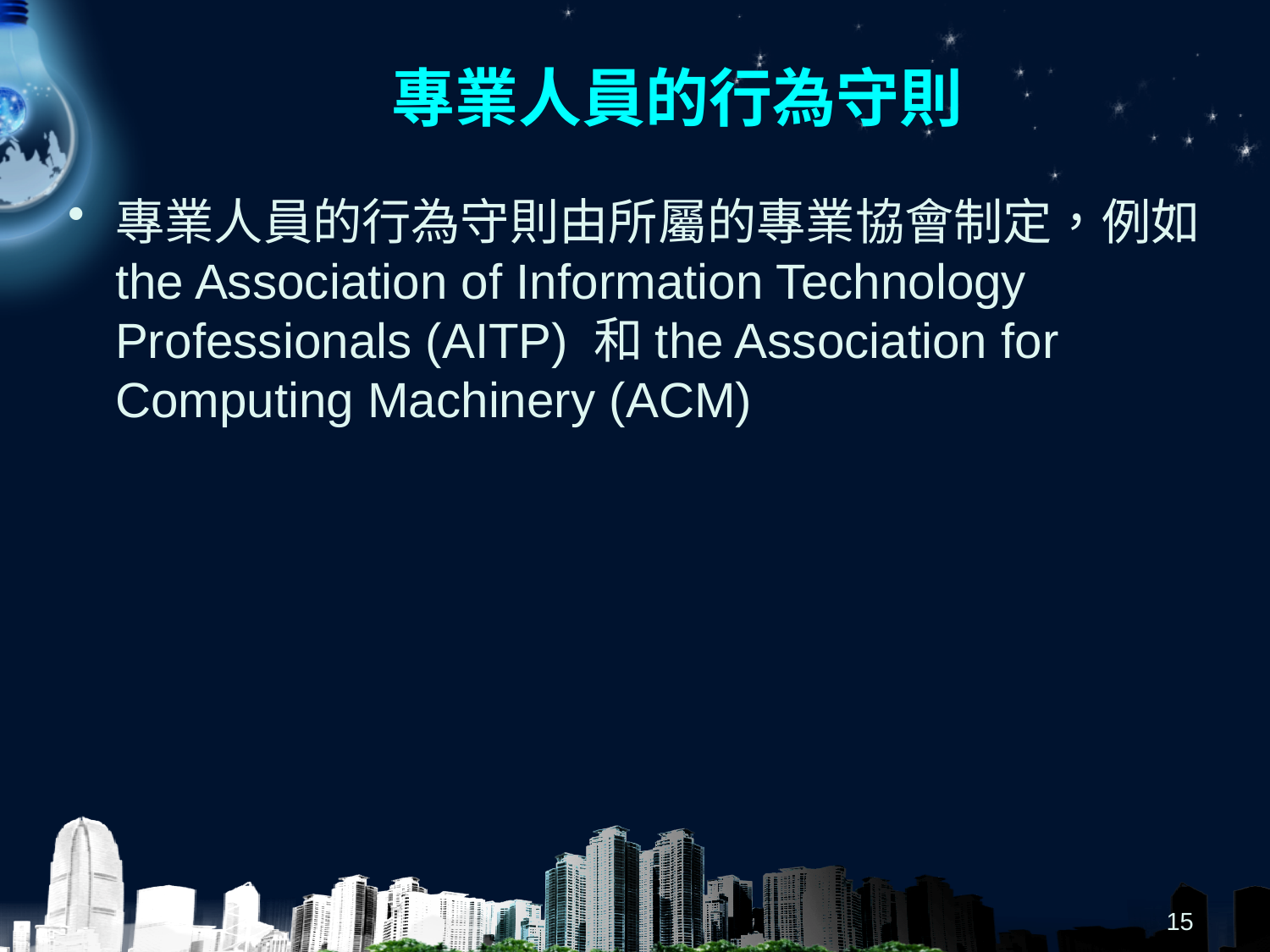

# 專業人員的行為守則
專業人員的行為守則由所屬的專業協會制定，例如the Association of Information Technology Professionals (AITP) 和the Association for Computing Machinery (ACM)
15